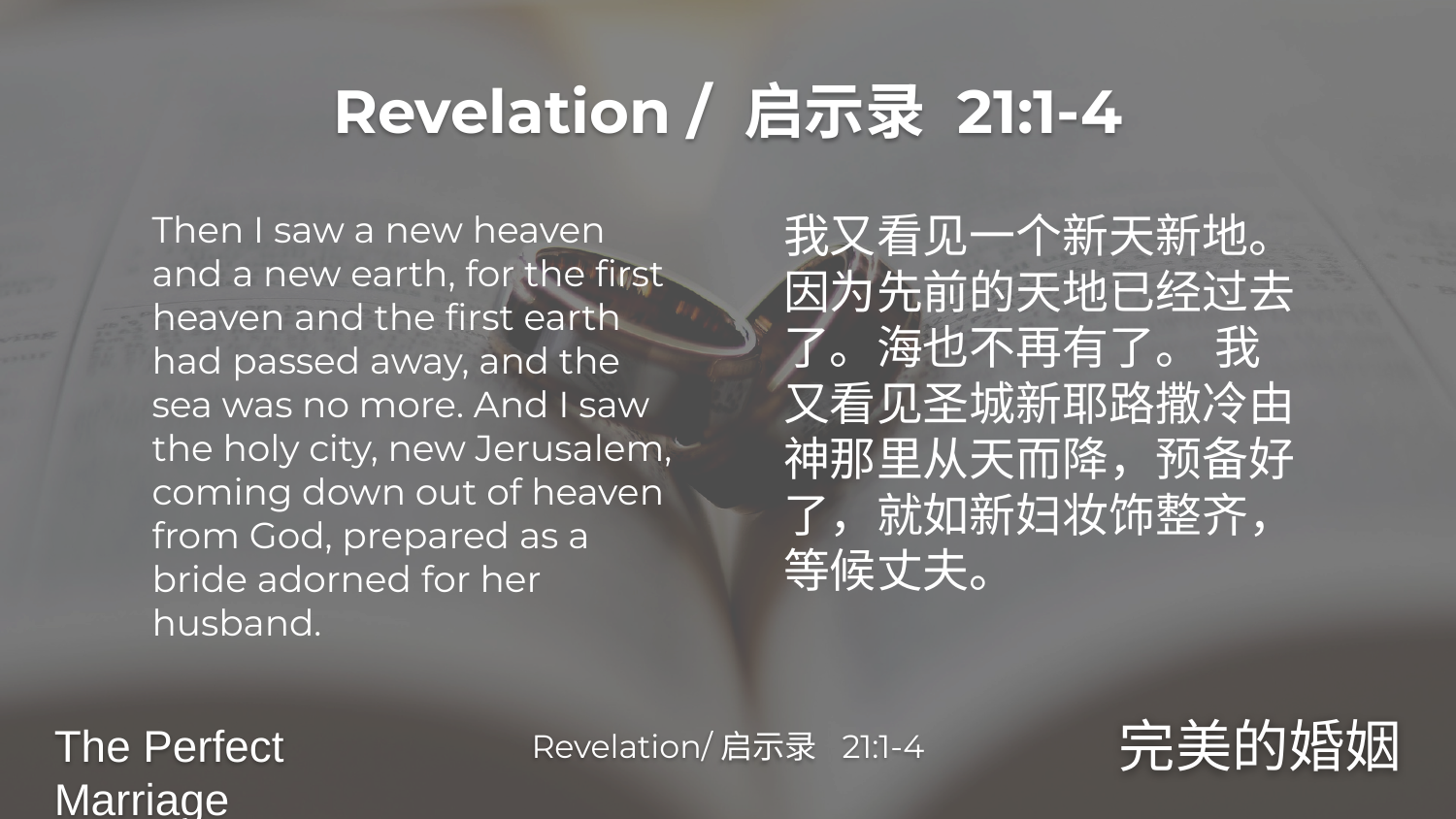

Revelation / 启示录 21:1-4
Then I saw a new heaven and a new earth, for the first heaven and the first earth had passed away, and the sea was no more. And I saw the holy city, new Jerusalem, coming down out of heaven from God, prepared as a bride adorned for her husband.

我又看见一个新天新地。因为先前的天地已经过去了。海也不再有了。 我又看见圣城新耶路撒冷由神那里从天而降，预备好了，就如新妇妆饰整齐，等候丈夫。